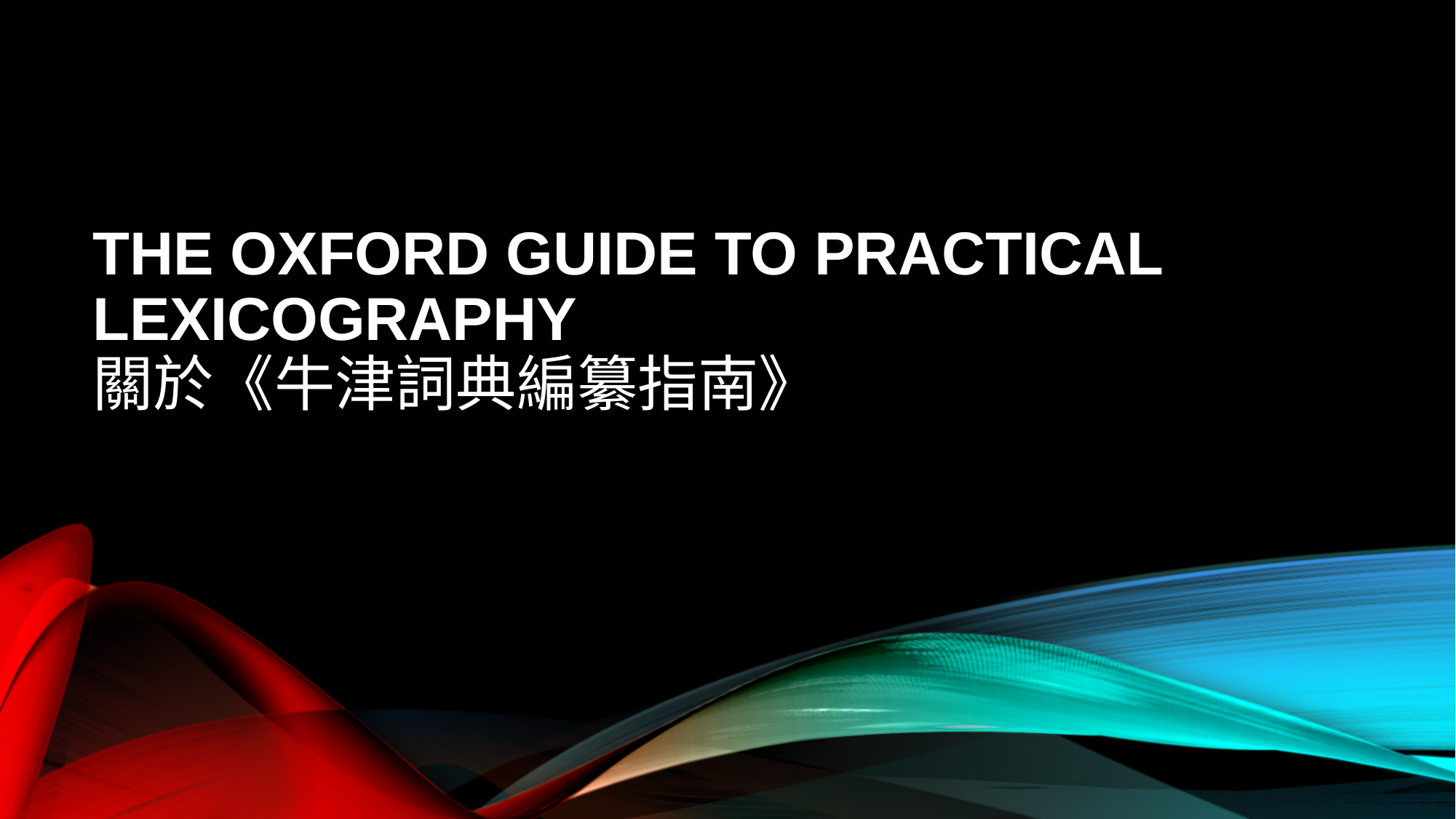

# The Oxford Guide to Practical Lexicography 關於《牛津詞典編纂指南》